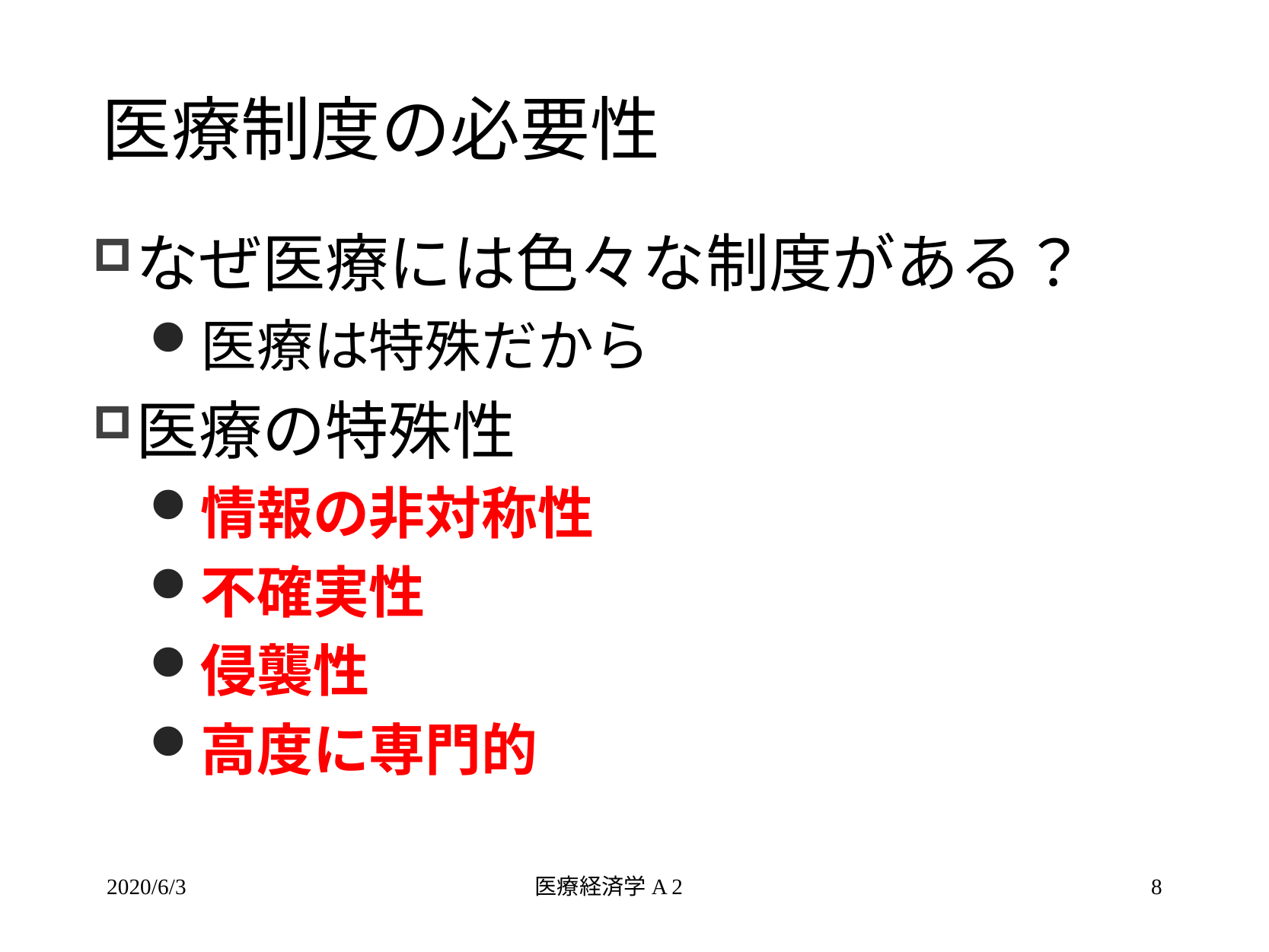

# 医療制度の必要性
なぜ医療には色々な制度がある？
医療は特殊だから
医療の特殊性
情報の非対称性
不確実性
侵襲性
高度に専門的
2020/6/3
医療経済学A 2
8